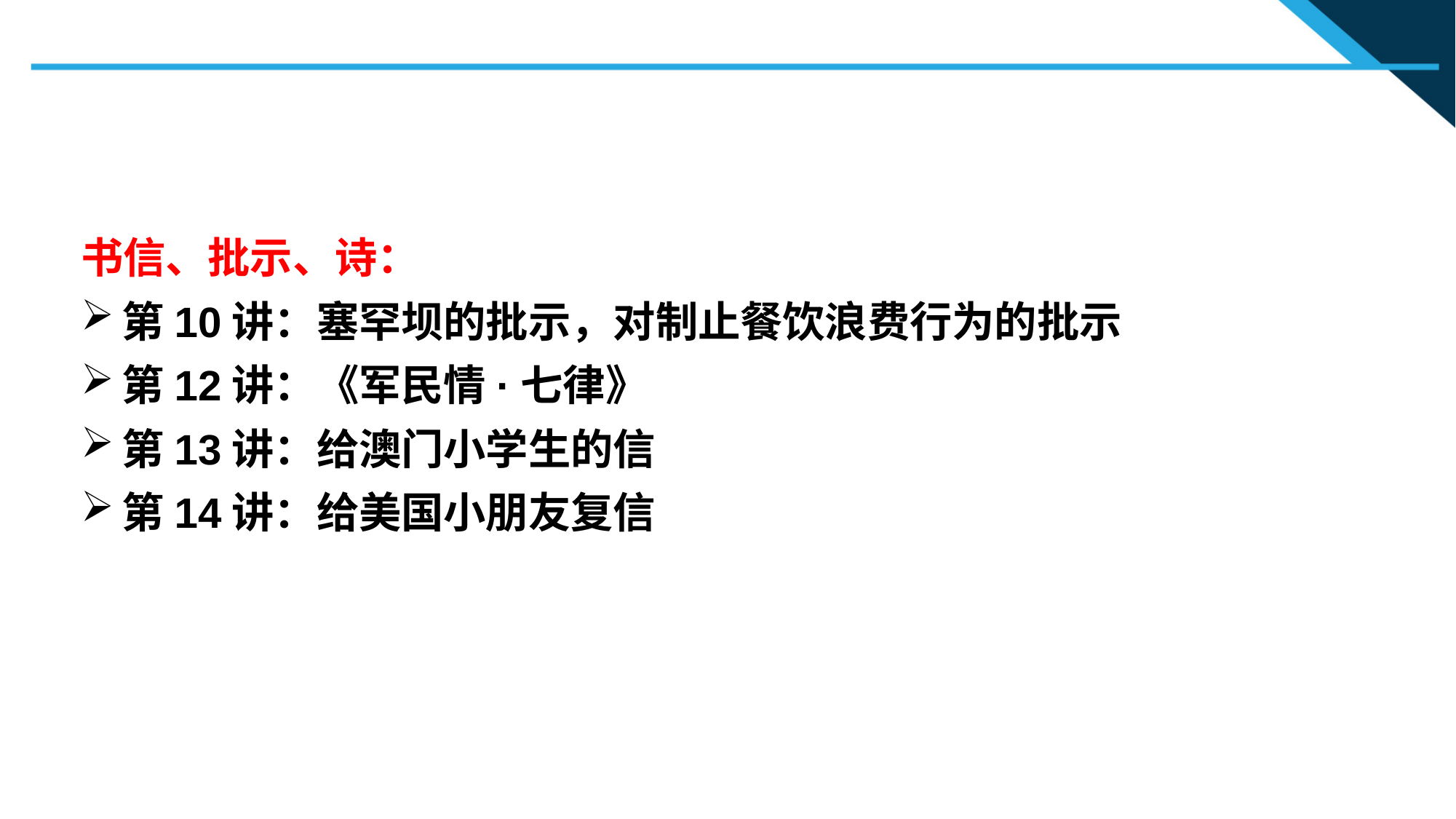

书信、批示、诗：
第10讲：塞罕坝的批示，对制止餐饮浪费行为的批示
第12讲：《军民情·七律》
第13讲：给澳门小学生的信
第14讲：给美国小朋友复信